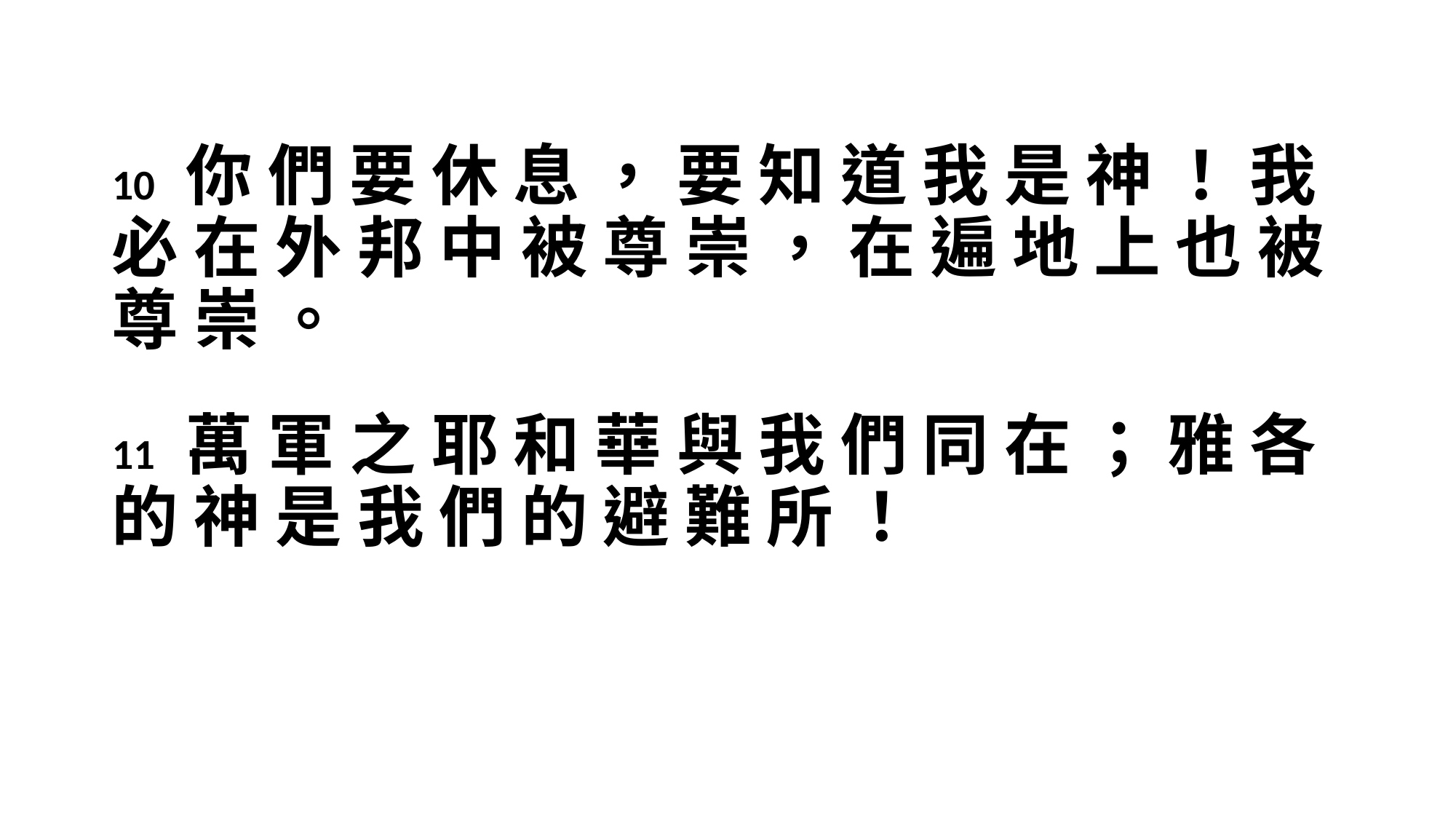

10 你 們 要 休 息 ， 要 知 道 我 是 神 ！ 我 必 在 外 邦 中 被 尊 崇 ， 在 遍 地 上 也 被 尊 崇 。

11 萬 軍 之 耶 和 華 與 我 們 同 在 ； 雅 各 的 神 是 我 們 的 避 難 所 ！